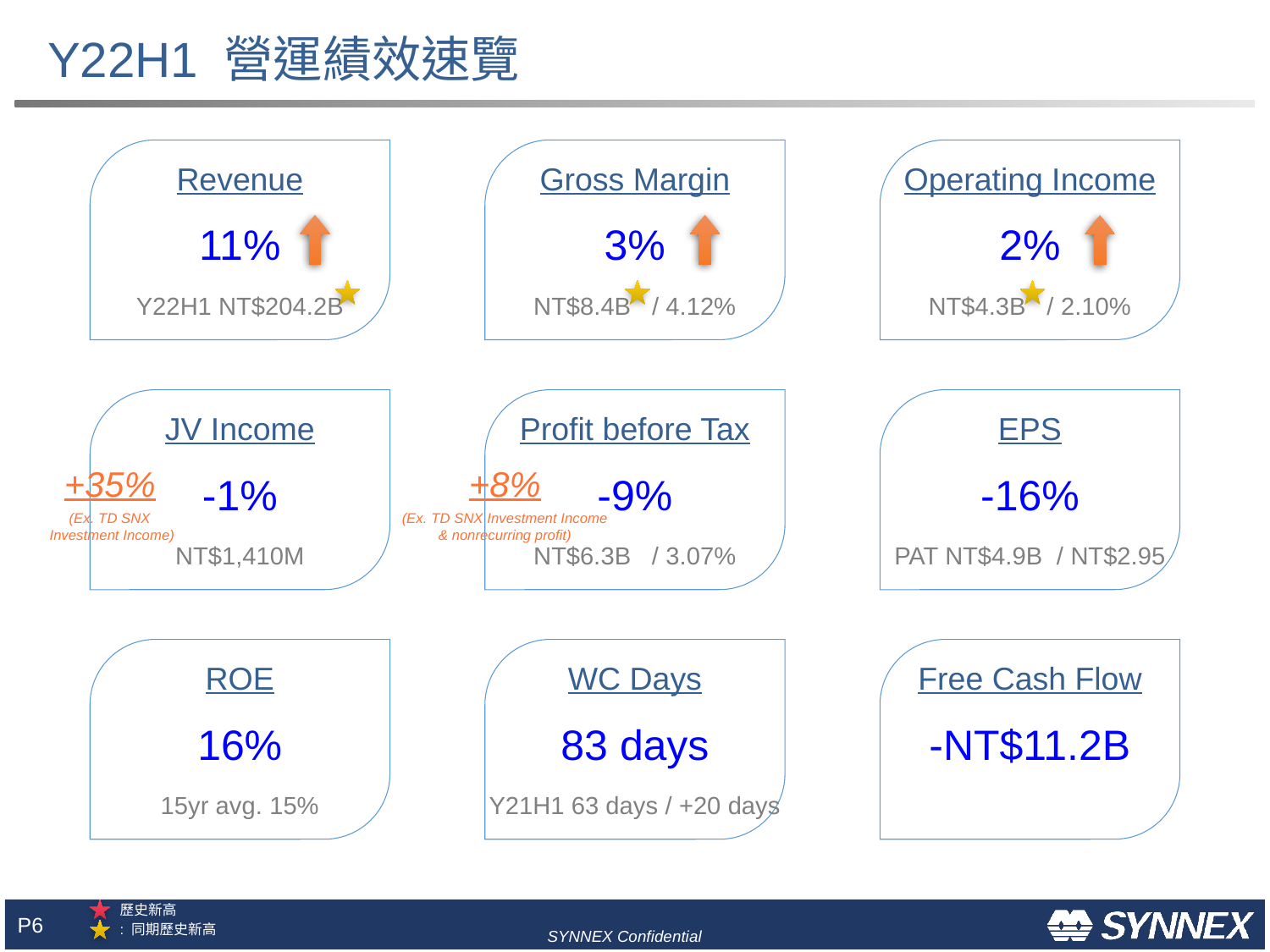

# Y22H1 營運績效速覽
Revenue
11%
Y22H1 NT$204.2B
Gross Margin
3%
NT$8.4B   / 4.12%
Operating Income
2%
NT$4.3B   / 2.10%

JV Income
-1%
NT$1,410M
Profit before Tax
-9%
NT$6.3B   / 3.07%
EPS
-16%
PAT NT$4.9B  / NT$2.95
+35%
(Ex. TD SNX
 Investment Income)
+8%
(Ex. TD SNX Investment Income
& nonrecurring profit)
ROE
16%
15yr avg. 15%
WC Days
83 days
Y21H1 63 days / +20 days
Free Cash Flow
-NT$11.2B

歷史新高

: 同期歷史新高